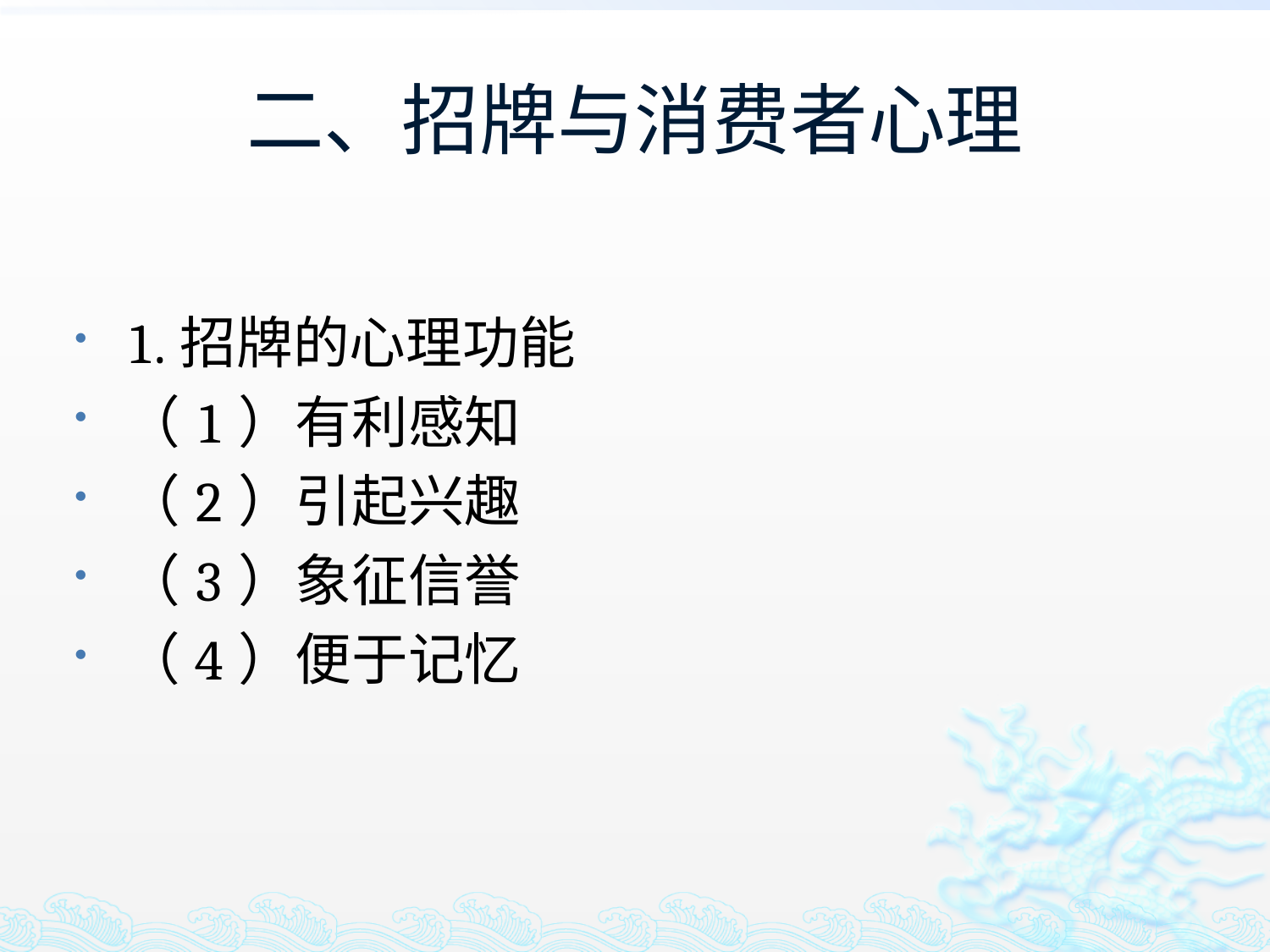

# 二、招牌与消费者心理

1.招牌的心理功能
（1）有利感知
（2）引起兴趣
（3）象征信誉
（4）便于记忆